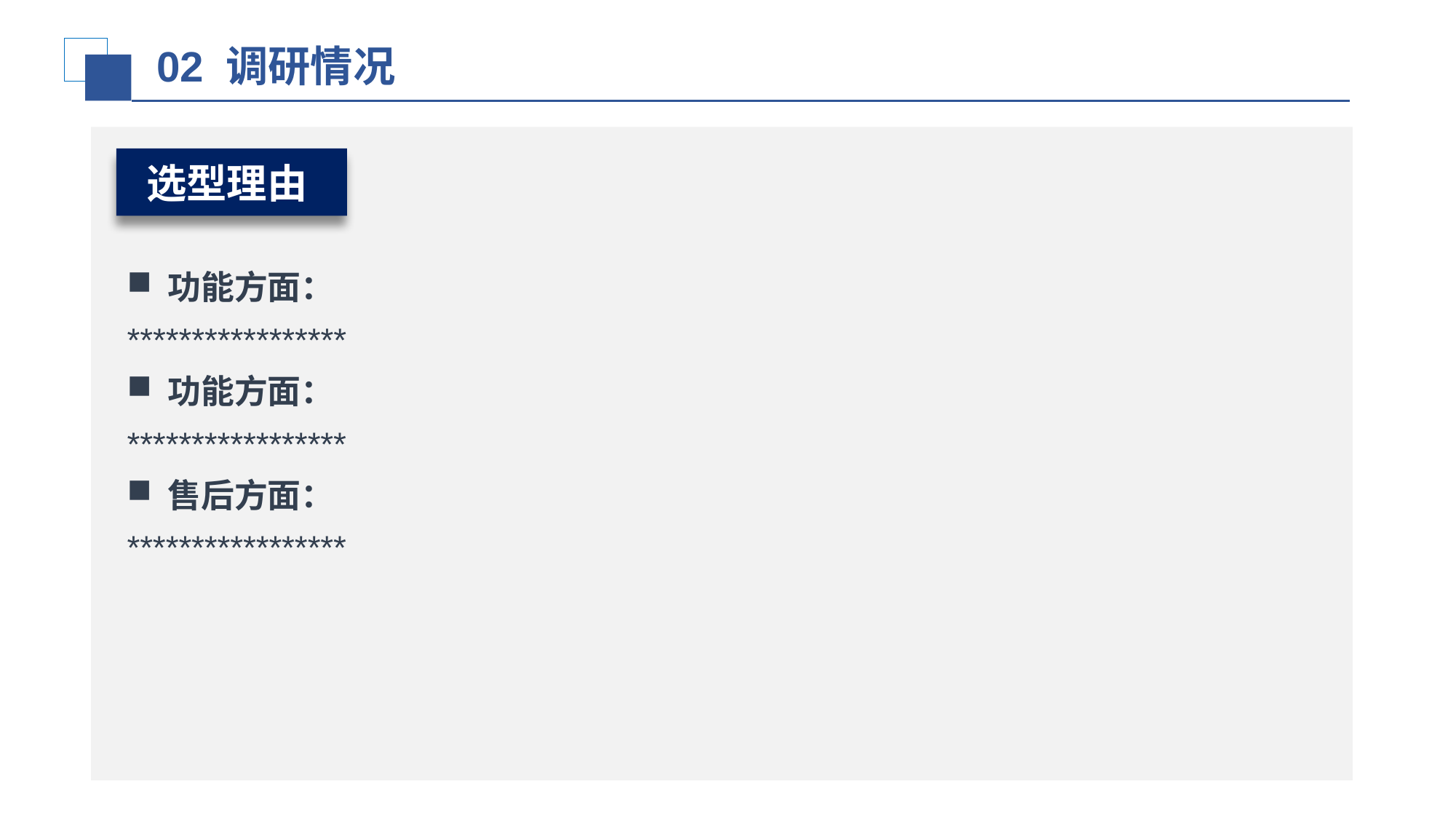

02 调研情况

选型理由
功能方面：
*****************
功能方面：
*****************
售后方面：
*****************